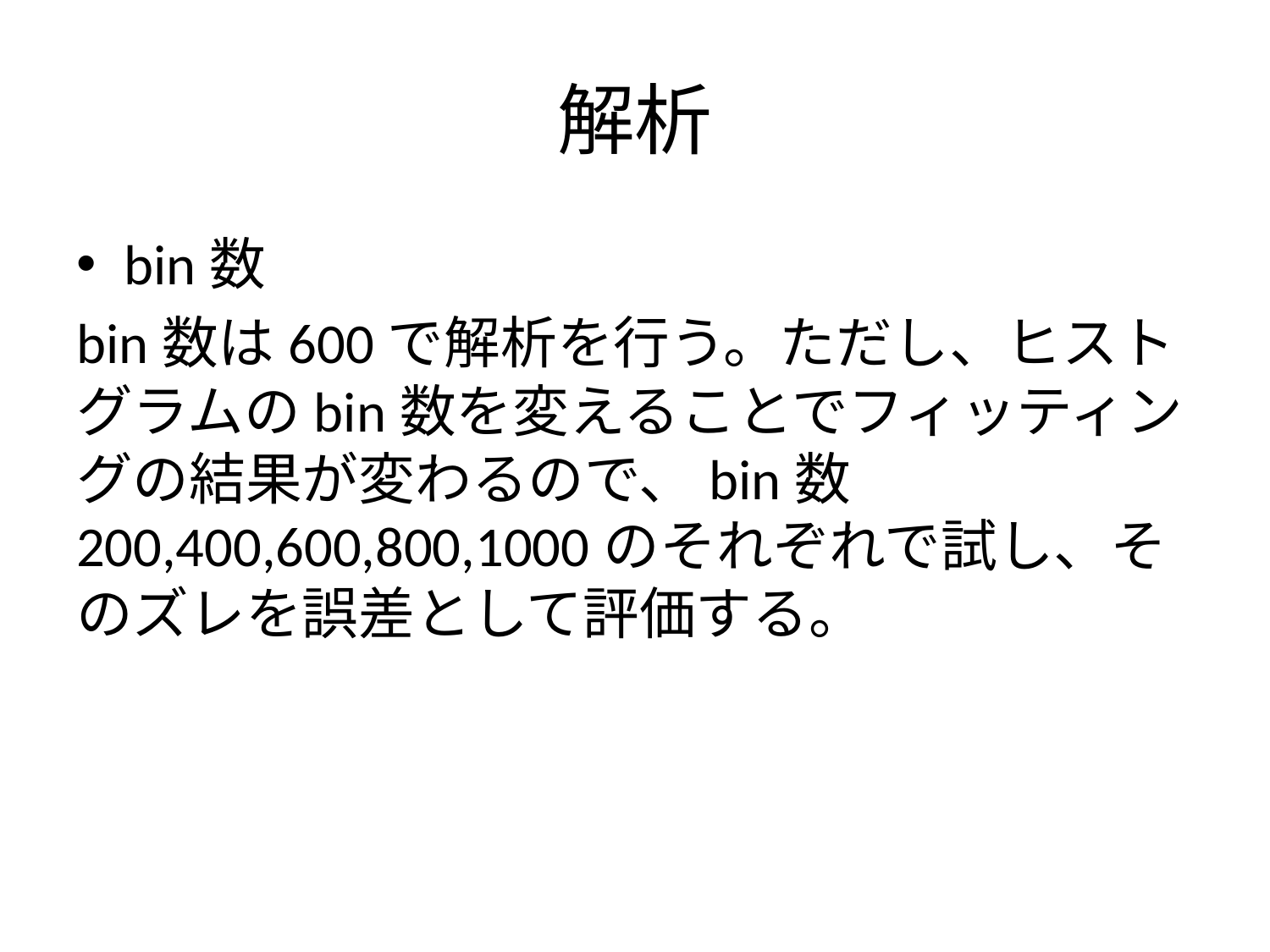

# 解析
bin数
bin数は600で解析を行う。ただし、ヒストグラムのbin数を変えることでフィッティングの結果が変わるので、bin数200,400,600,800,1000のそれぞれで試し、そのズレを誤差として評価する。